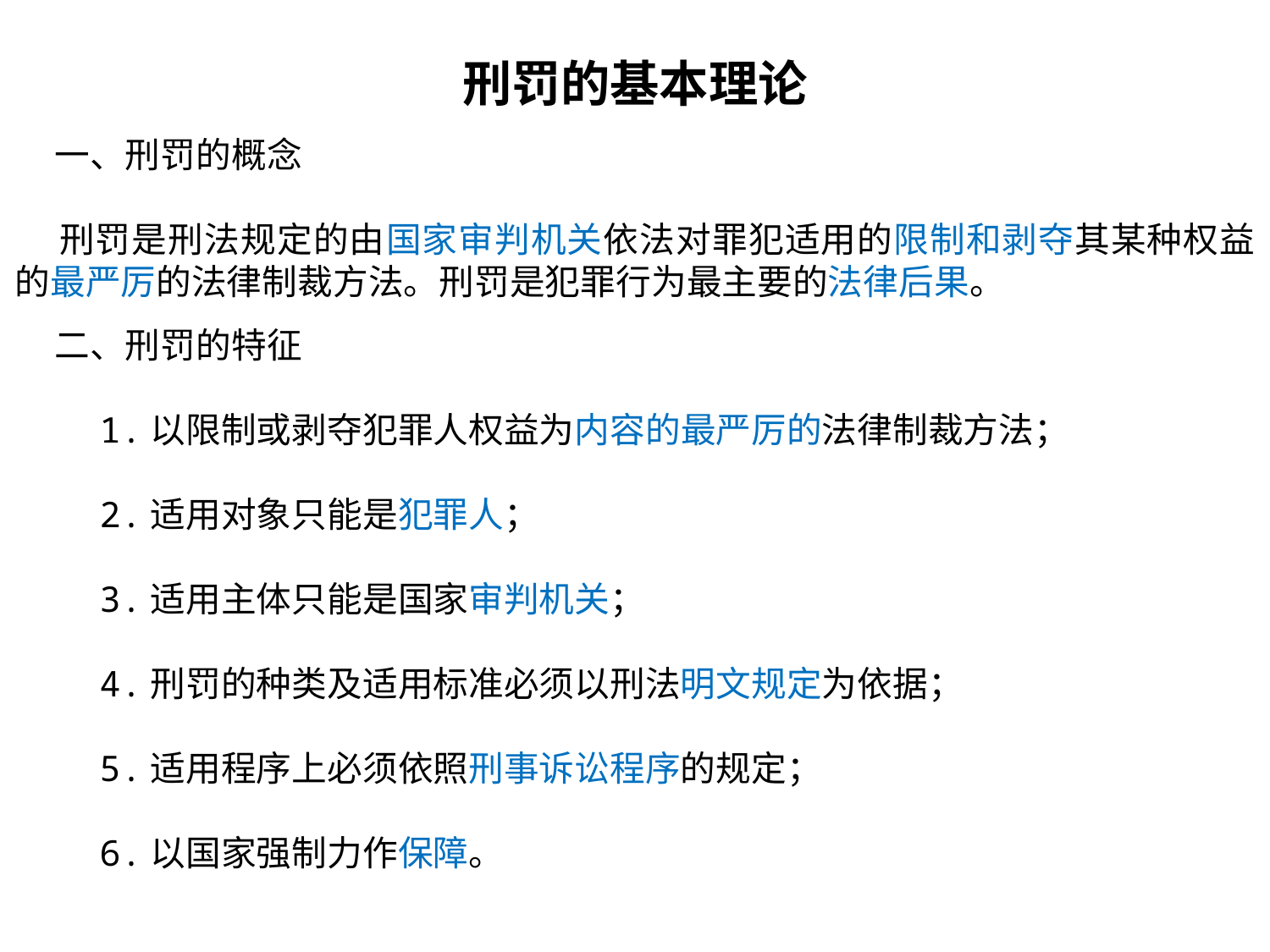

刑罚的基本理论

    一、刑罚的概念

    刑罚是刑法规定的由国家审判机关依法对罪犯适用的限制和剥夺其某种权益的最严厉的法律制裁方法。刑罚是犯罪行为最主要的法律后果。

    二、刑罚的特征

    1.以限制或剥夺犯罪人权益为内容的最严厉的法律制裁方法；

    2.适用对象只能是犯罪人；

    3.适用主体只能是国家审判机关；

    4.刑罚的种类及适用标准必须以刑法明文规定为依据；

    5.适用程序上必须依照刑事诉讼程序的规定；

    6.以国家强制力作保障。